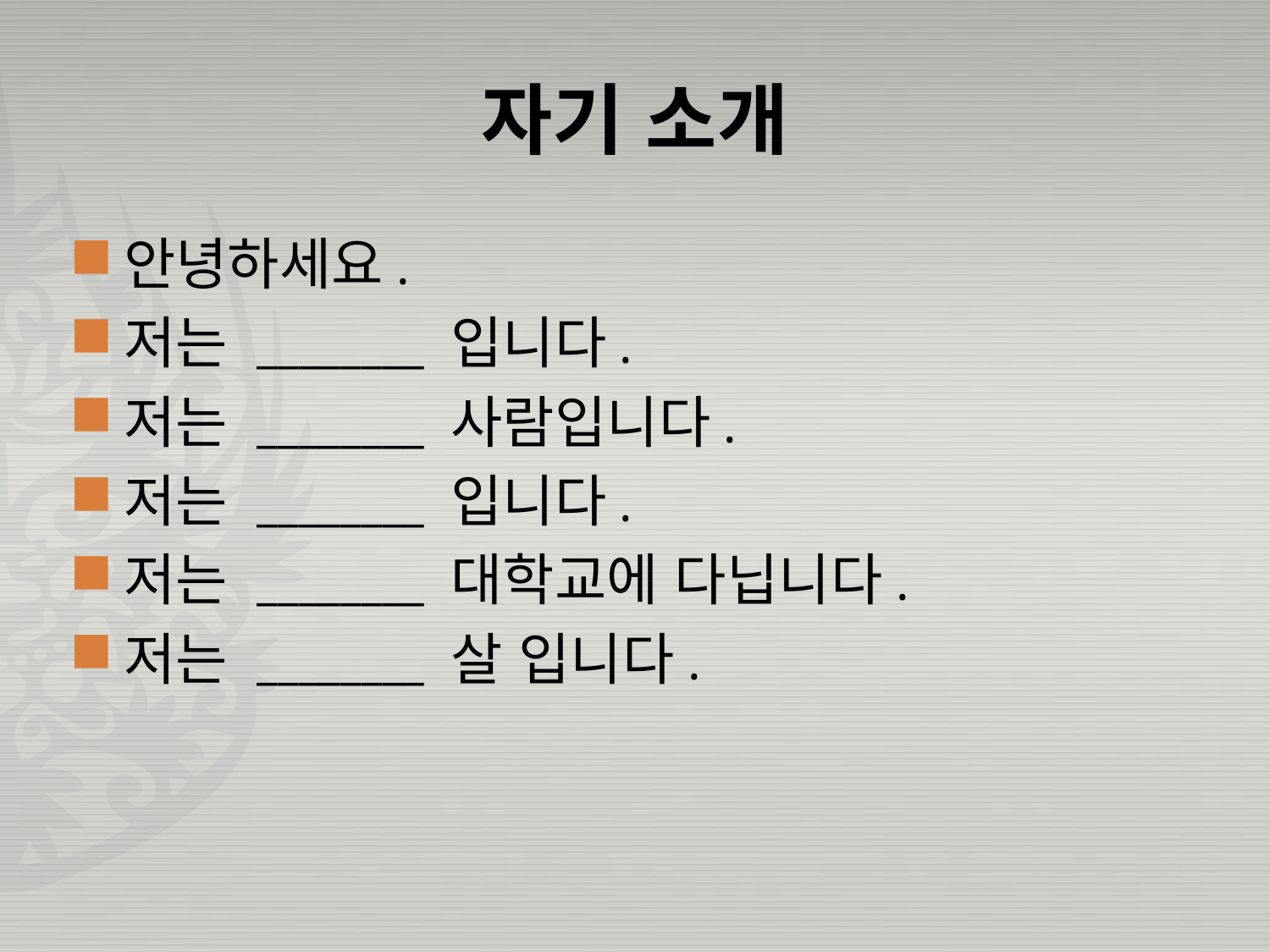

# 자기 소개
안녕하세요.
저는 ________ 입니다.
저는 ________ 사람입니다.
저는 ________ 입니다.
저는 ________ 대학교에 다닙니다.
저는 ________ 살 입니다.